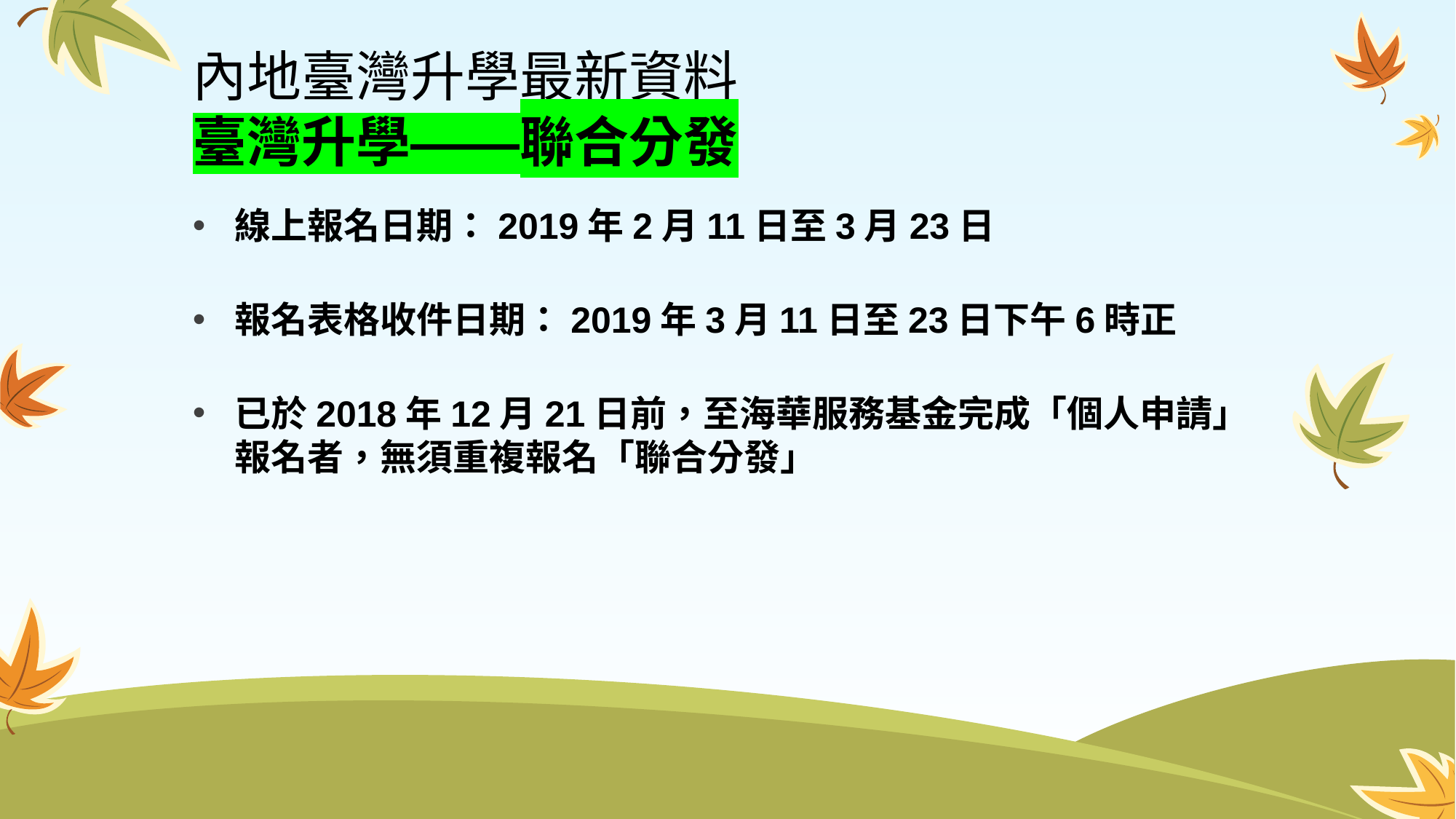

# 內地臺灣升學最新資料 臺灣升學——聯合分發
線上報名日期：2019年2月11日至3月23日
報名表格收件日期：2019年3月11日至23日下午6時正
已於2018年12月21日前，至海華服務基金完成「個人申請」報名者，無須重複報名「聯合分發」